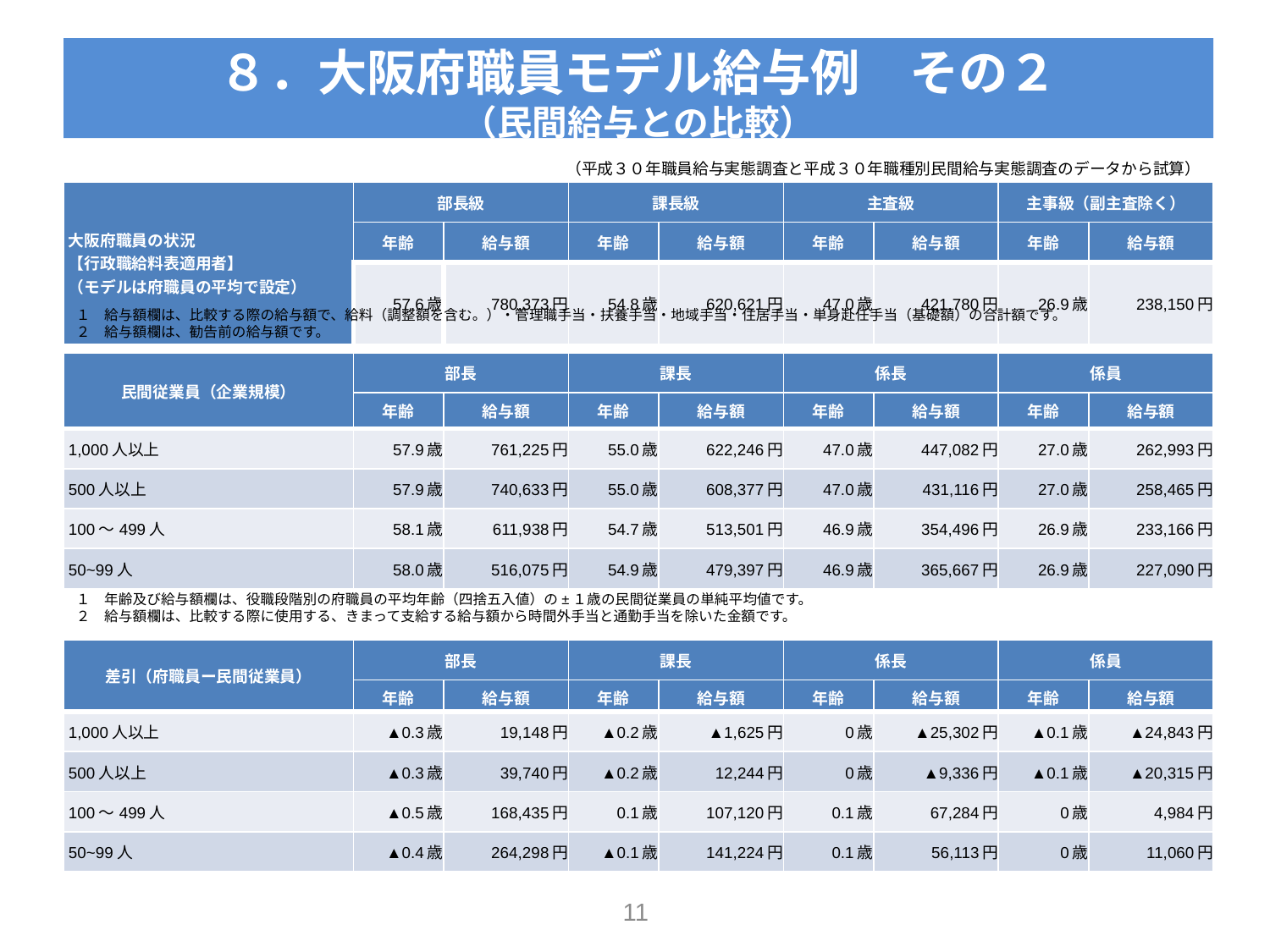

# ８．大阪府職員モデル給与例　その２ （民間給与との比較）
（平成３０年職員給与実態調査と平成３０年職種別民間給与実態調査のデータから試算）
| 大阪府職員の状況 【行政職給料表適用者】 （モデルは府職員の平均で設定） | 部長級 |  | 課長級 |  | 主査級 |  | 主事級（副主査除く） |  |
| --- | --- | --- | --- | --- | --- | --- | --- | --- |
|  | 年齢 | 給与額 | 年齢 | 給与額 | 年齢 | 給与額 | 年齢 | 給与額 |
|  | 57.6歳 | 780,373円 | 54.8歳 | 620,621円 | 47.0歳 | 421,780円 | 26.9歳 | 238,150円 |
１　給与額欄は、比較する際の給与額で、給料（調整額を含む。）・管理職手当・扶養手当・地域手当・住居手当・単身赴任手当（基礎額）の合計額です。
２　給与額欄は、勧告前の給与額です。
| 民間従業員（企業規模） | 部長 |  | 課長 |  | 係長 |  | 係員 |  |
| --- | --- | --- | --- | --- | --- | --- | --- | --- |
|  | 年齢 | 給与額 | 年齢 | 給与額 | 年齢 | 給与額 | 年齢 | 給与額 |
| 1,000人以上 | 57.9歳 | 761,225円 | 55.0歳 | 622,246円 | 47.0歳 | 447,082円 | 27.0歳 | 262,993円 |
| 500人以上 | 57.9歳 | 740,633円 | 55.0歳 | 608,377円 | 47.0歳 | 431,116円 | 27.0歳 | 258,465円 |
| 100～499人 | 58.1歳 | 611,938円 | 54.7歳 | 513,501円 | 46.9歳 | 354,496円 | 26.9歳 | 233,166円 |
| 50~99人 | 58.0歳 | 516,075円 | 54.9歳 | 479,397円 | 46.9歳 | 365,667円 | 26.9歳 | 227,090円 |
１　年齢及び給与額欄は、役職段階別の府職員の平均年齢（四捨五入値）の±１歳の民間従業員の単純平均値です。
２　給与額欄は、比較する際に使用する、きまって支給する給与額から時間外手当と通勤手当を除いた金額です。
| 差引（府職員ー民間従業員） | 部長 |  | 課長 |  | 係長 |  | 係員 |  |
| --- | --- | --- | --- | --- | --- | --- | --- | --- |
|  | 年齢 | 給与額 | 年齢 | 給与額 | 年齢 | 給与額 | 年齢 | 給与額 |
| 1,000人以上 | ▲0.3歳 | 19,148円 | ▲0.2歳 | ▲1,625円 | 0歳 | ▲25,302円 | ▲0.1歳 | ▲24,843円 |
| 500人以上 | ▲0.3歳 | 39,740円 | ▲0.2歳 | 12,244円 | 0歳 | ▲9,336円 | ▲0.1歳 | ▲20,315円 |
| 100～499人 | ▲0.5歳 | 168,435円 | 0.1歳 | 107,120円 | 0.1歳 | 67,284円 | 0歳 | 4,984円 |
| 50~99人 | ▲0.4歳 | 264,298円 | ▲0.1歳 | 141,224円 | 0.1歳 | 56,113円 | 0歳 | 11,060円 |
11